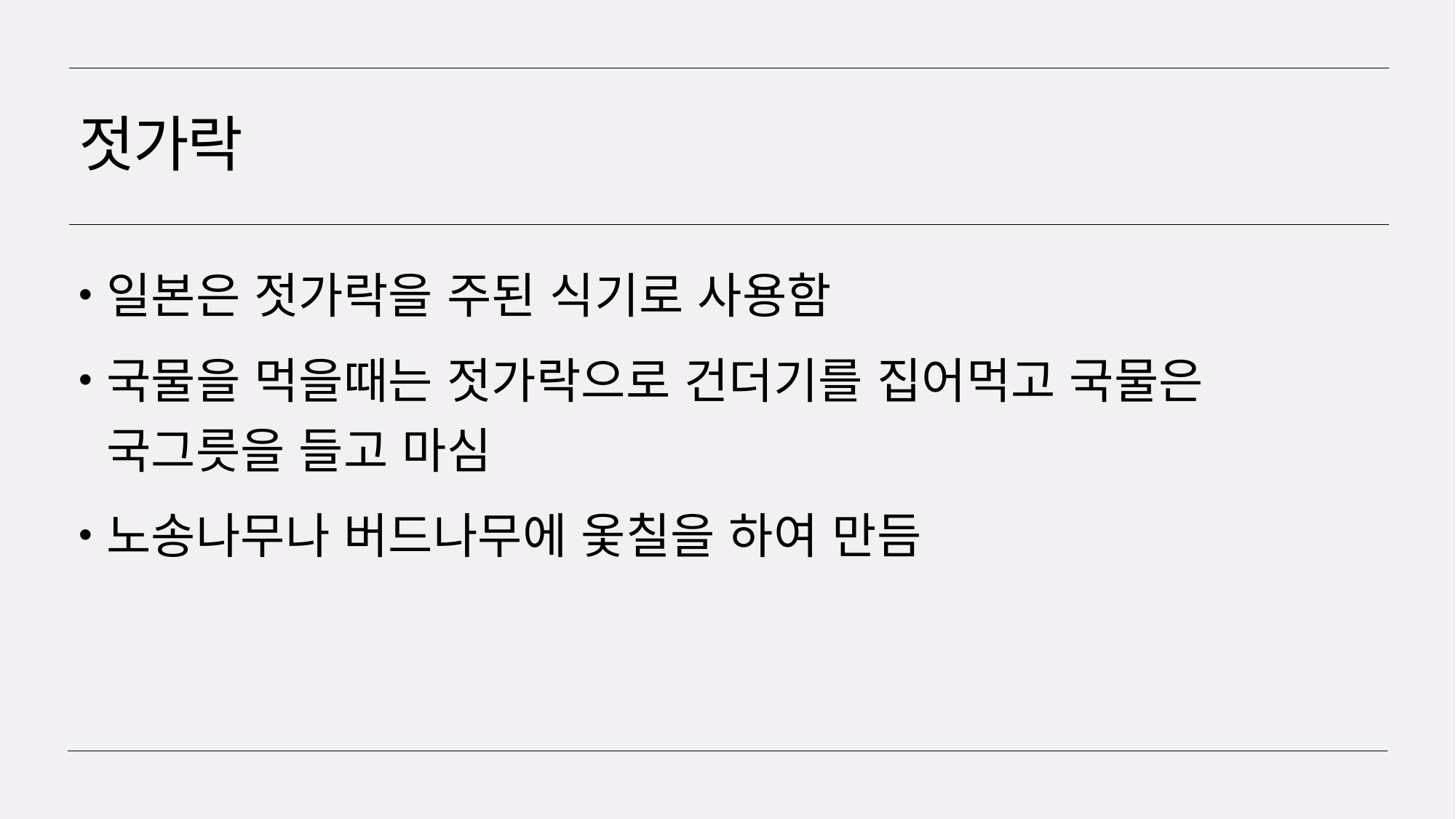

# 젓가락
일본은 젓가락을 주된 식기로 사용함
국물을 먹을때는 젓가락으로 건더기를 집어먹고 국물은 국그릇을 들고 마심
노송나무나 버드나무에 옻칠을 하여 만듬